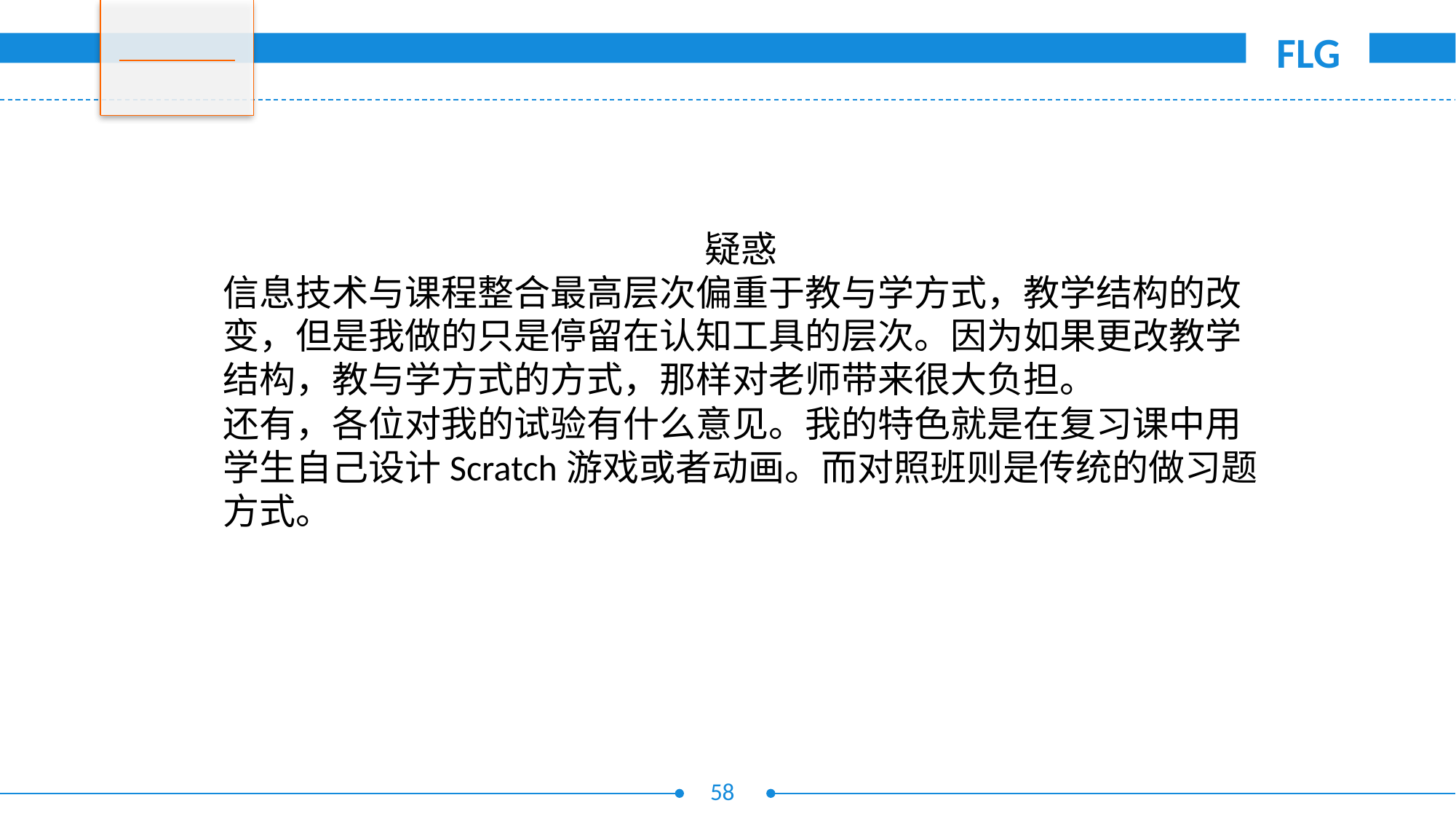

疑惑
信息技术与课程整合最高层次偏重于教与学方式，教学结构的改变，但是我做的只是停留在认知工具的层次。因为如果更改教学结构，教与学方式的方式，那样对老师带来很大负担。
还有，各位对我的试验有什么意见。我的特色就是在复习课中用学生自己设计Scratch游戏或者动画。而对照班则是传统的做习题方式。